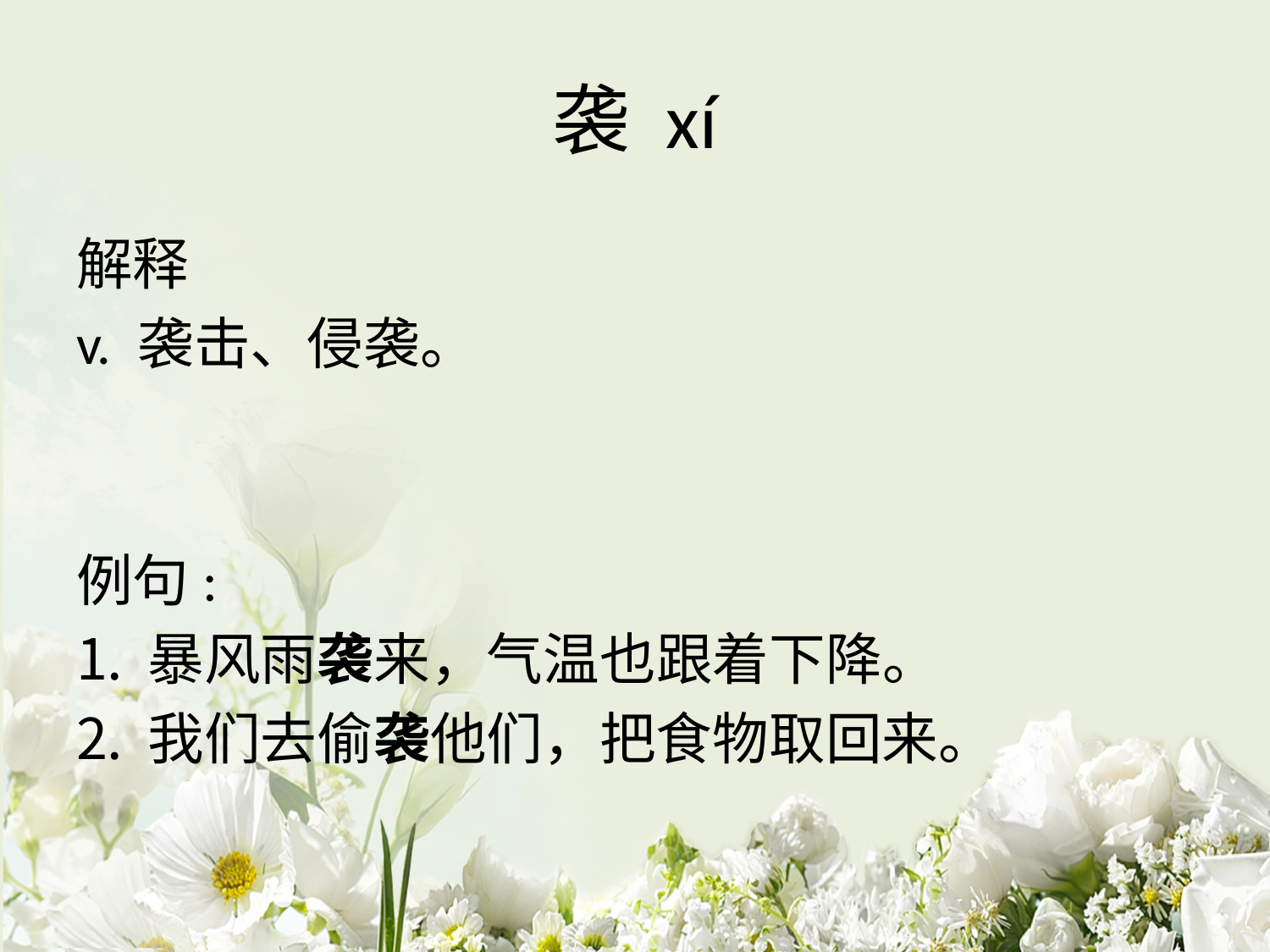

# 袭 xí
解释
v. 袭击、侵袭。

例句:
暴风雨袭来，气温也跟着下降。
我们去偷袭他们，把食物取回来。